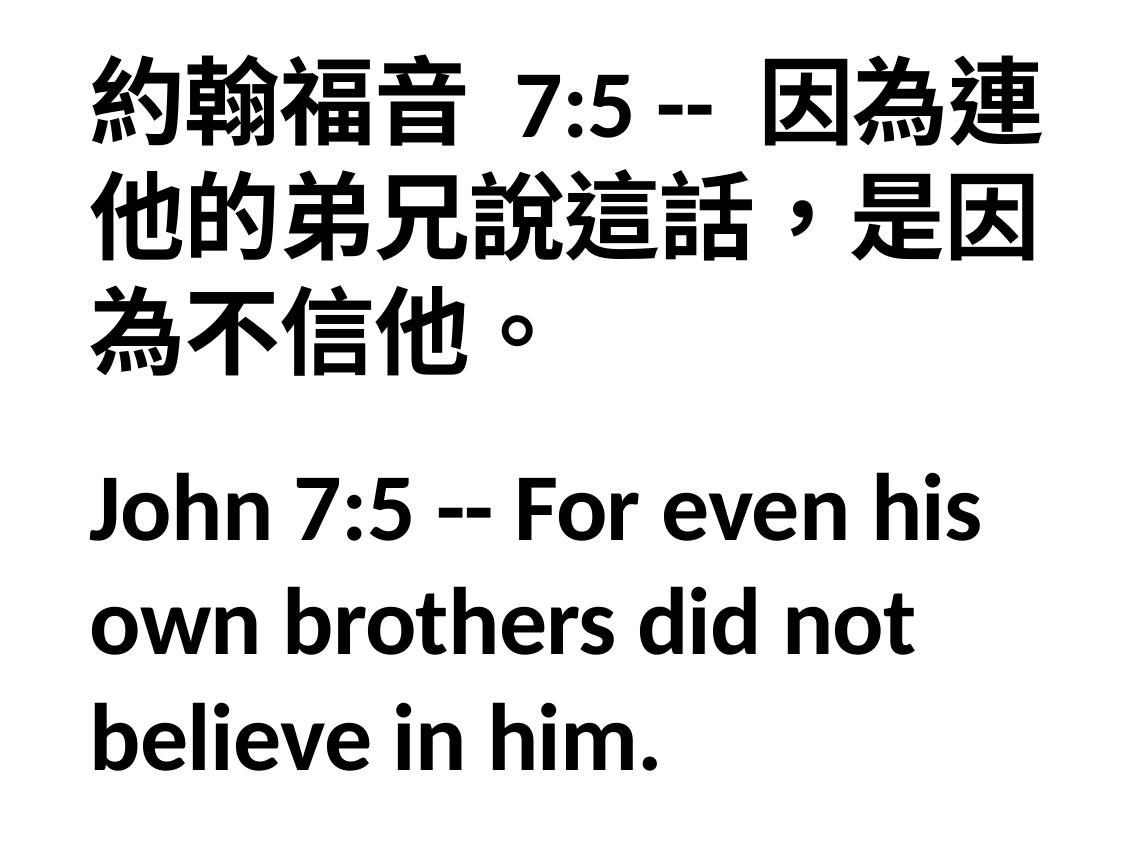

約翰福音 7:5 -- 因為連他的弟兄說這話，是因為不信他。

John 7:5 -- For even his own brothers did not believe in him.